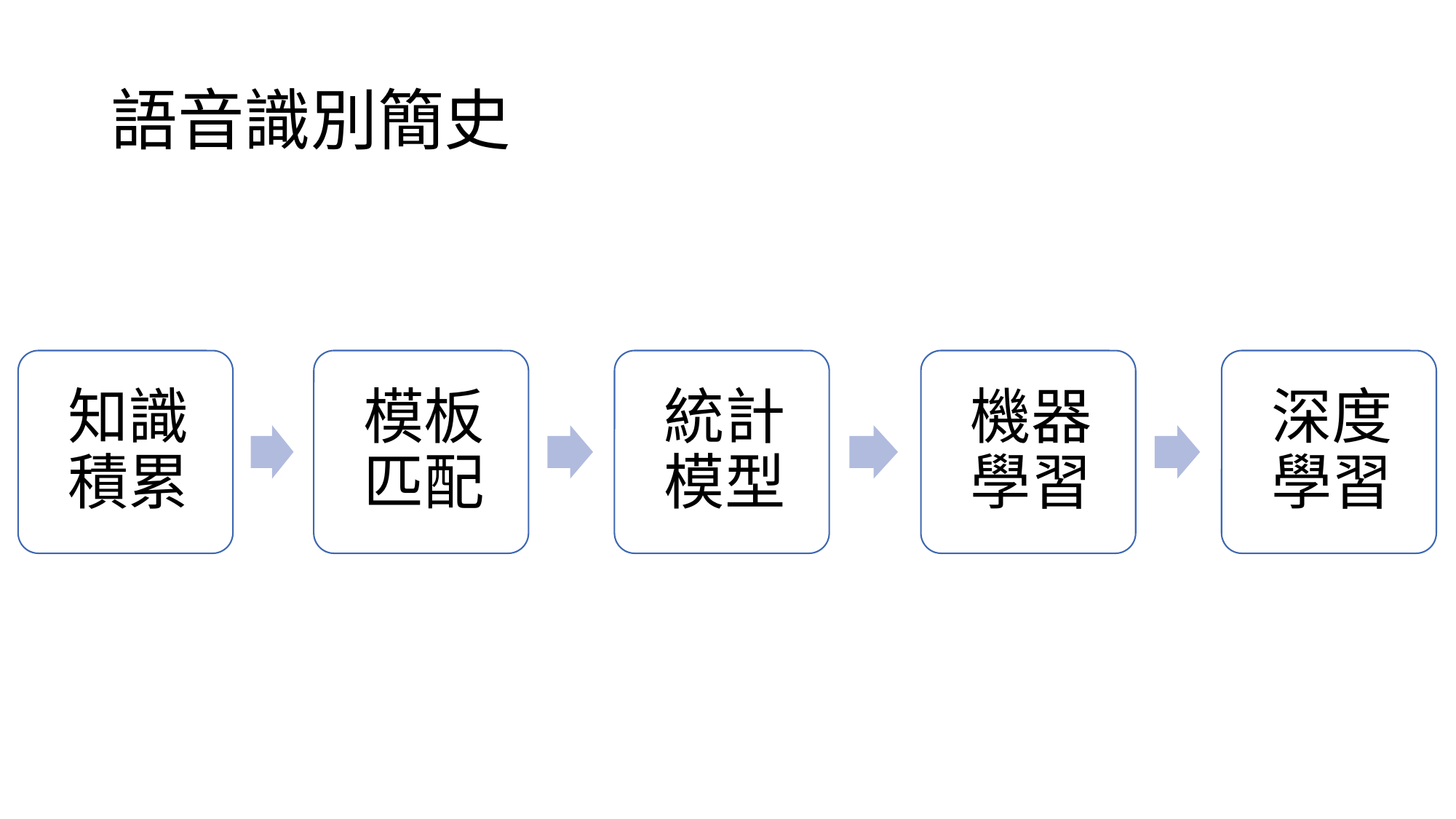

# 語音識別簡史
知識積累

模板匹配

統計模型

機器學習

深度學習